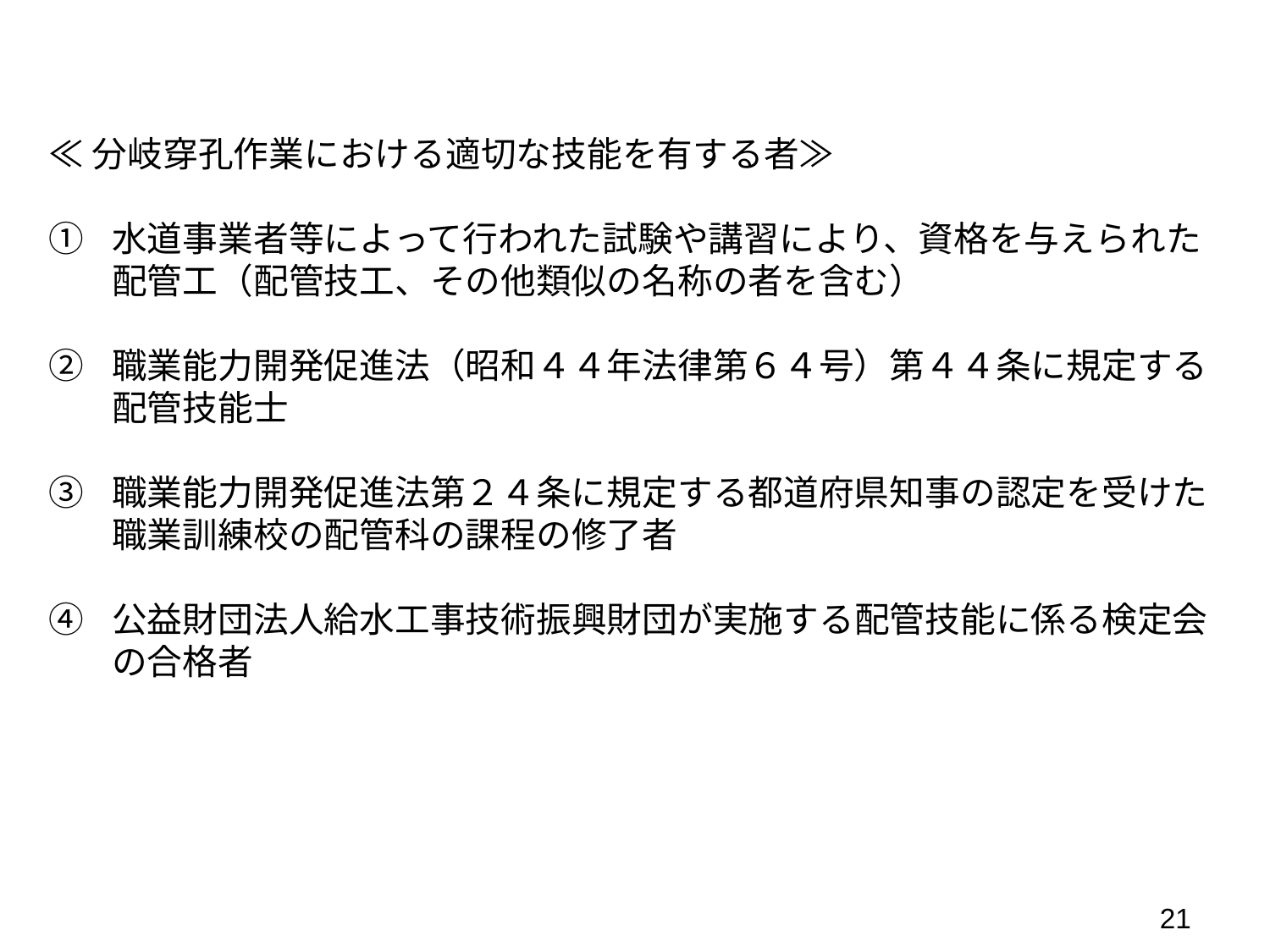

≪分岐穿孔作業における適切な技能を有する者≫

水道事業者等によって行われた試験や講習により、資格を与えられた配管工（配管技工、その他類似の名称の者を含む）

職業能力開発促進法（昭和４４年法律第６４号）第４４条に規定する配管技能士

職業能力開発促進法第２４条に規定する都道府県知事の認定を受けた職業訓練校の配管科の課程の修了者

公益財団法人給水工事技術振興財団が実施する配管技能に係る検定会の合格者

21